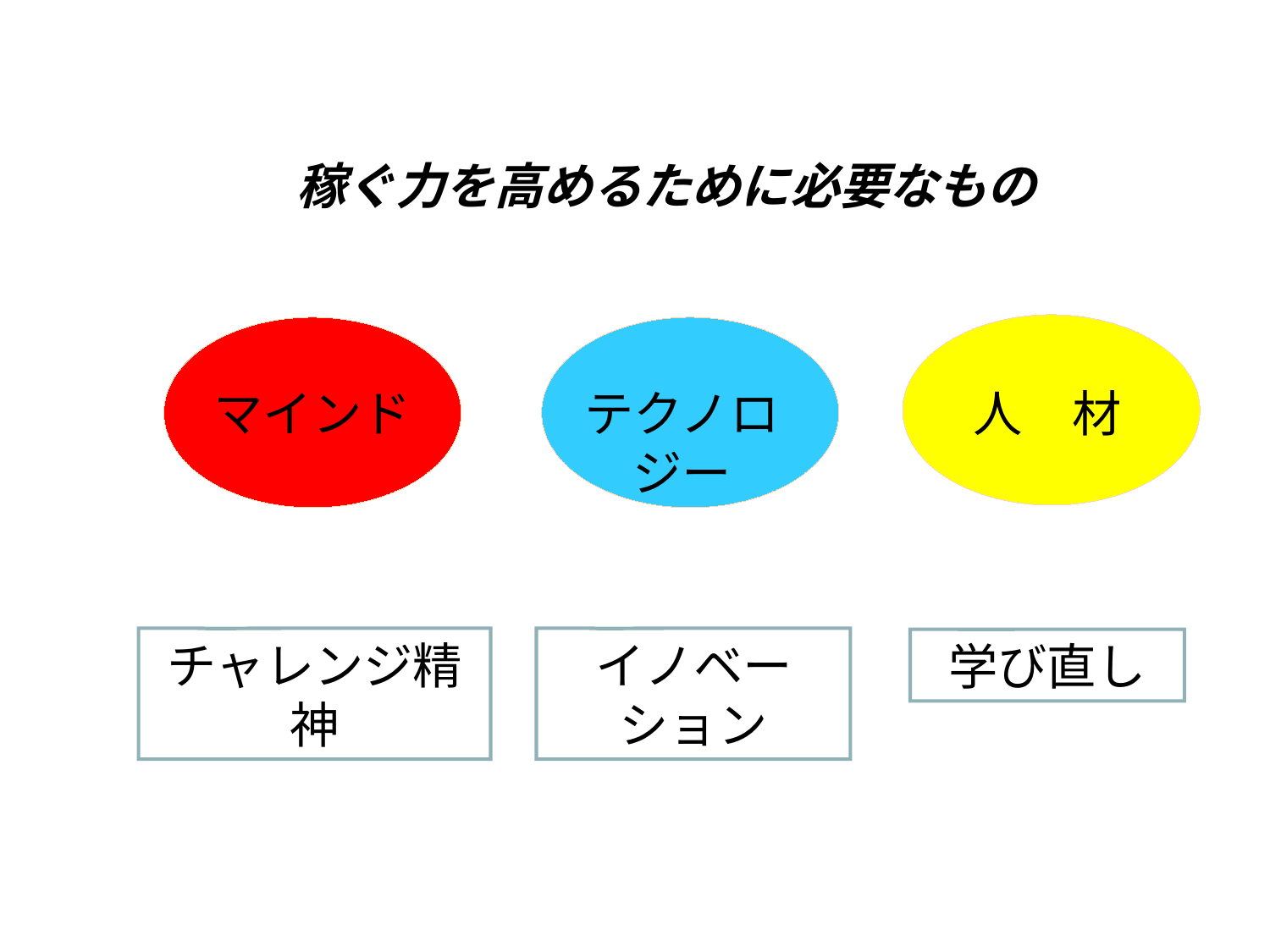

# 稼ぐ力を高めるために必要なもの

マインド
テクノロジー
人　材
チャレンジ精神
イノベーション
学び直し
　　10